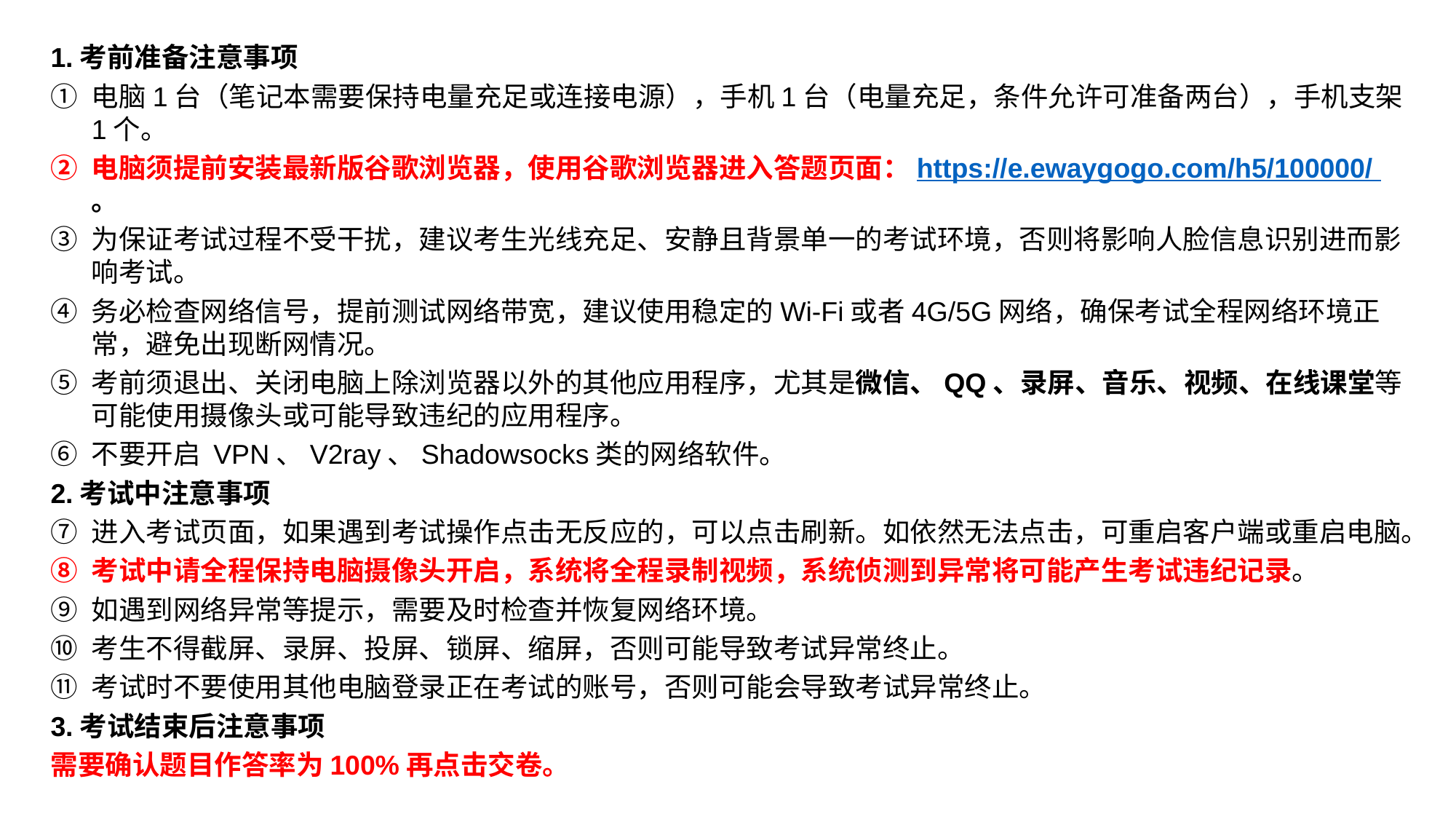

1.考前准备注意事项
电脑1台（笔记本需要保持电量充足或连接电源），手机1台（电量充足，条件允许可准备两台），手机支架1个。
电脑须提前安装最新版谷歌浏览器，使用谷歌浏览器进入答题页面：https://e.ewaygogo.com/h5/100000/ 。
为保证考试过程不受干扰，建议考生光线充足、安静且背景单一的考试环境，否则将影响人脸信息识别进而影响考试。
务必检查网络信号，提前测试网络带宽，建议使用稳定的Wi-Fi或者4G/5G网络，确保考试全程网络环境正常，避免出现断网情况。
考前须退出、关闭电脑上除浏览器以外的其他应用程序，尤其是微信、QQ、录屏、音乐、视频、在线课堂等可能使用摄像头或可能导致违纪的应用程序。
不要开启 VPN、V2ray、Shadowsocks类的网络软件。
2.考试中注意事项
进入考试页面，如果遇到考试操作点击无反应的，可以点击刷新。如依然无法点击，可重启客户端或重启电脑。
考试中请全程保持电脑摄像头开启，系统将全程录制视频，系统侦测到异常将可能产生考试违纪记录。
如遇到网络异常等提示，需要及时检查并恢复网络环境。
考生不得截屏、录屏、投屏、锁屏、缩屏，否则可能导致考试异常终止。
考试时不要使用其他电脑登录正在考试的账号，否则可能会导致考试异常终止。
3.考试结束后注意事项
需要确认题目作答率为100%再点击交卷。